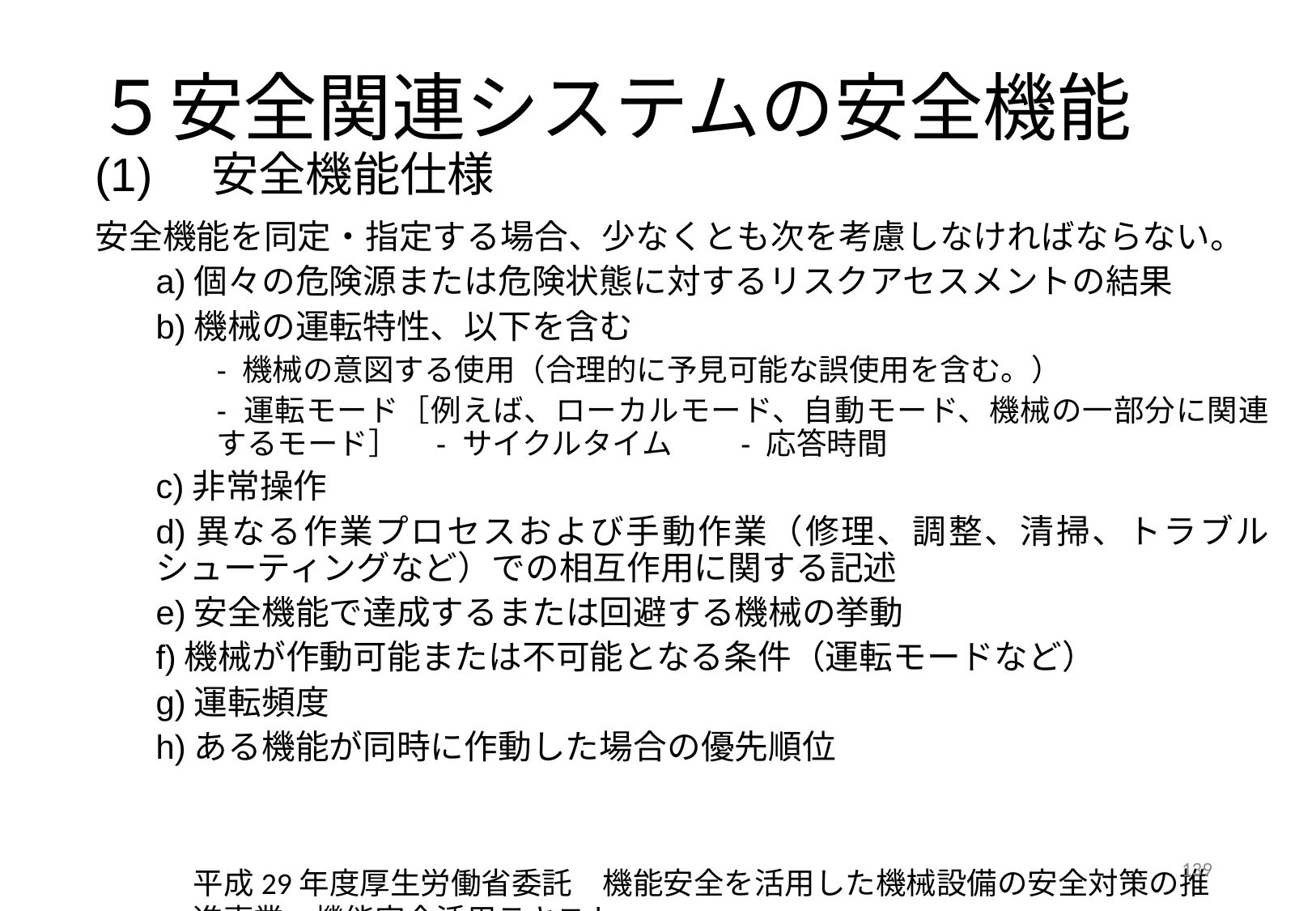

# ５安全関連システムの安全機能 (1)　安全機能仕様
安全機能を同定・指定する場合、少なくとも次を考慮しなければならない。
a)個々の危険源または危険状態に対するリスクアセスメントの結果
b)機械の運転特性、以下を含む
- 機械の意図する使用（合理的に予見可能な誤使用を含む。）
- 運転モード［例えば、ローカルモード、自動モード、機械の一部分に関連するモード］　- サイクルタイム　　- 応答時間
c)非常操作
d)異なる作業プロセスおよび手動作業（修理、調整、清掃、トラブルシューティングなど）での相互作用に関する記述
e)安全機能で達成するまたは回避する機械の挙動
f)機械が作動可能または不可能となる条件（運転モードなど）
g)運転頻度
h)ある機能が同時に作動した場合の優先順位
139
平成29年度厚生労働省委託　機能安全を活用した機械設備の安全対策の推進事業　機能安全活用テキスト